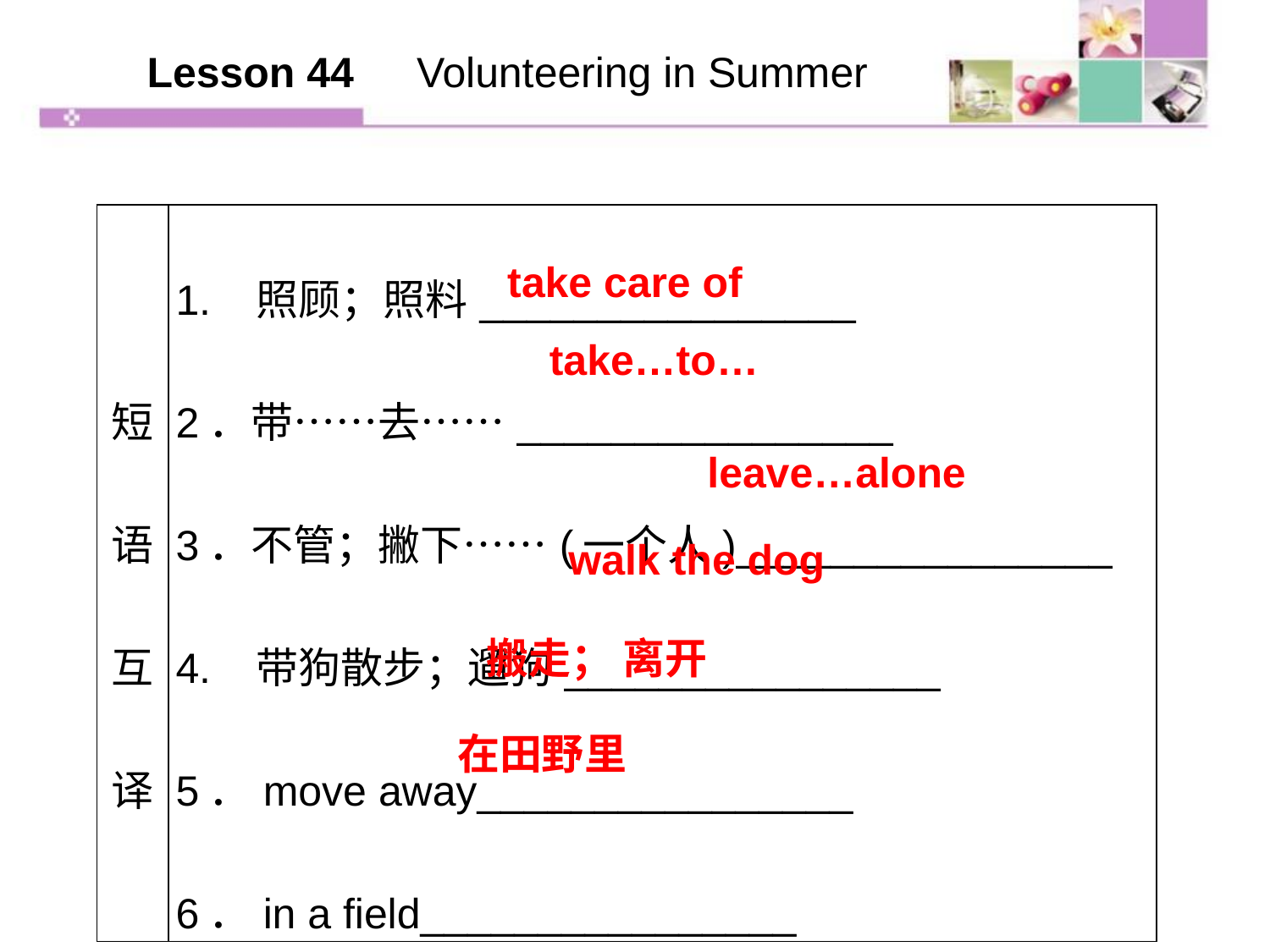

Lesson 44　Volunteering in Summer
| 短语 互译 | 1. 照顾；照料\_\_\_\_\_\_\_\_\_\_\_\_\_\_\_\_ 2．带……去……\_\_\_\_\_\_\_\_\_\_\_\_\_\_\_\_ 3．不管；撇下……(一个人)\_\_\_\_\_\_\_\_\_\_\_\_\_\_\_\_ 4. 带狗散步；遛狗\_\_\_\_\_\_\_\_\_\_\_\_\_\_\_\_ 5．move away\_\_\_\_\_\_\_\_\_\_\_\_\_\_\_\_ 6．in a field\_\_\_\_\_\_\_\_\_\_\_\_\_\_\_\_ |
| --- | --- |
take care of
take…to…
leave…alone
walk the dog
搬走； 离开
在田野里